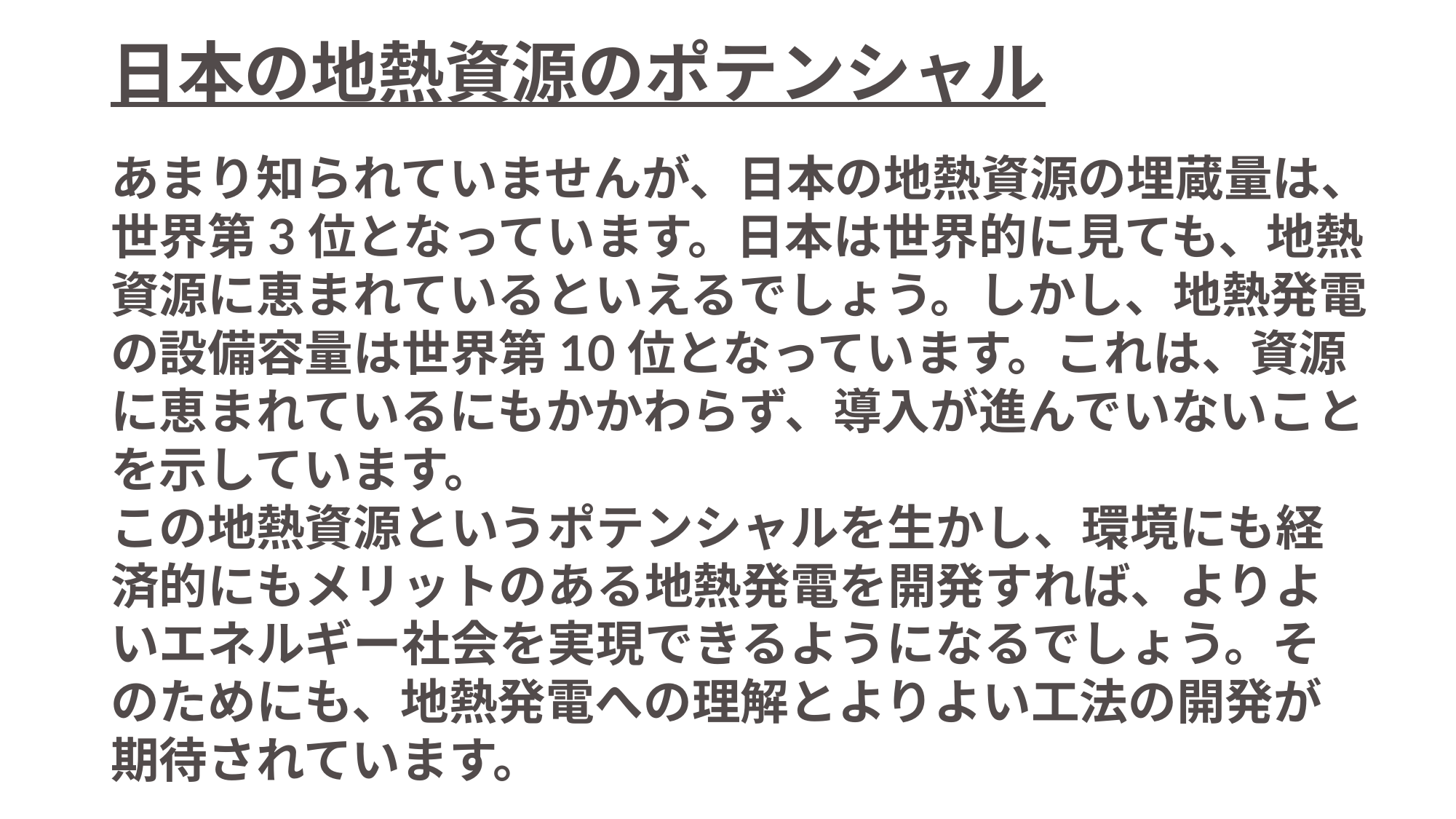

# 日本の地熱資源のポテンシャル
あまり知られていませんが、日本の地熱資源の埋蔵量は、世界第3位となっています。日本は世界的に見ても、地熱資源に恵まれているといえるでしょう。しかし、地熱発電の設備容量は世界第10位となっています。これは、資源に恵まれているにもかかわらず、導入が進んでいないことを示しています。
この地熱資源というポテンシャルを生かし、環境にも経済的にもメリットのある地熱発電を開発すれば、よりよいエネルギー社会を実現できるようになるでしょう。そのためにも、地熱発電への理解とよりよい工法の開発が期待されています。